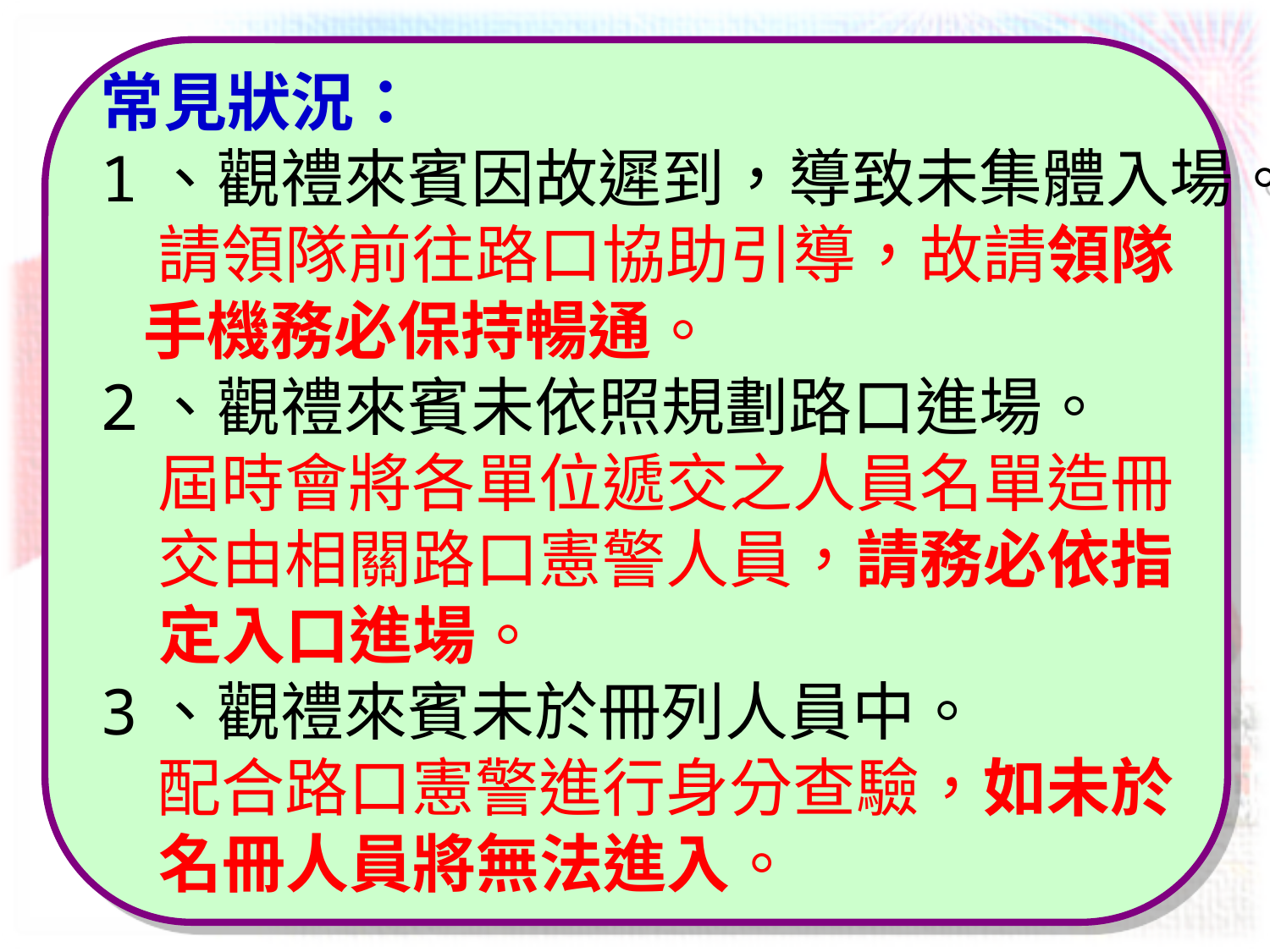

常見狀況：
1、觀禮來賓因故遲到，導致未集體入場。
   請領隊前往路口協助引導，故請領隊
   手機務必保持暢通。
2、觀禮來賓未依照規劃路口進場。
   屆時會將各單位遞交之人員名單造冊
   交由相關路口憲警人員，請務必依指
   定入口進場。
3、觀禮來賓未於冊列人員中。
   配合路口憲警進行身分查驗，如未於
   名冊人員將無法進入。